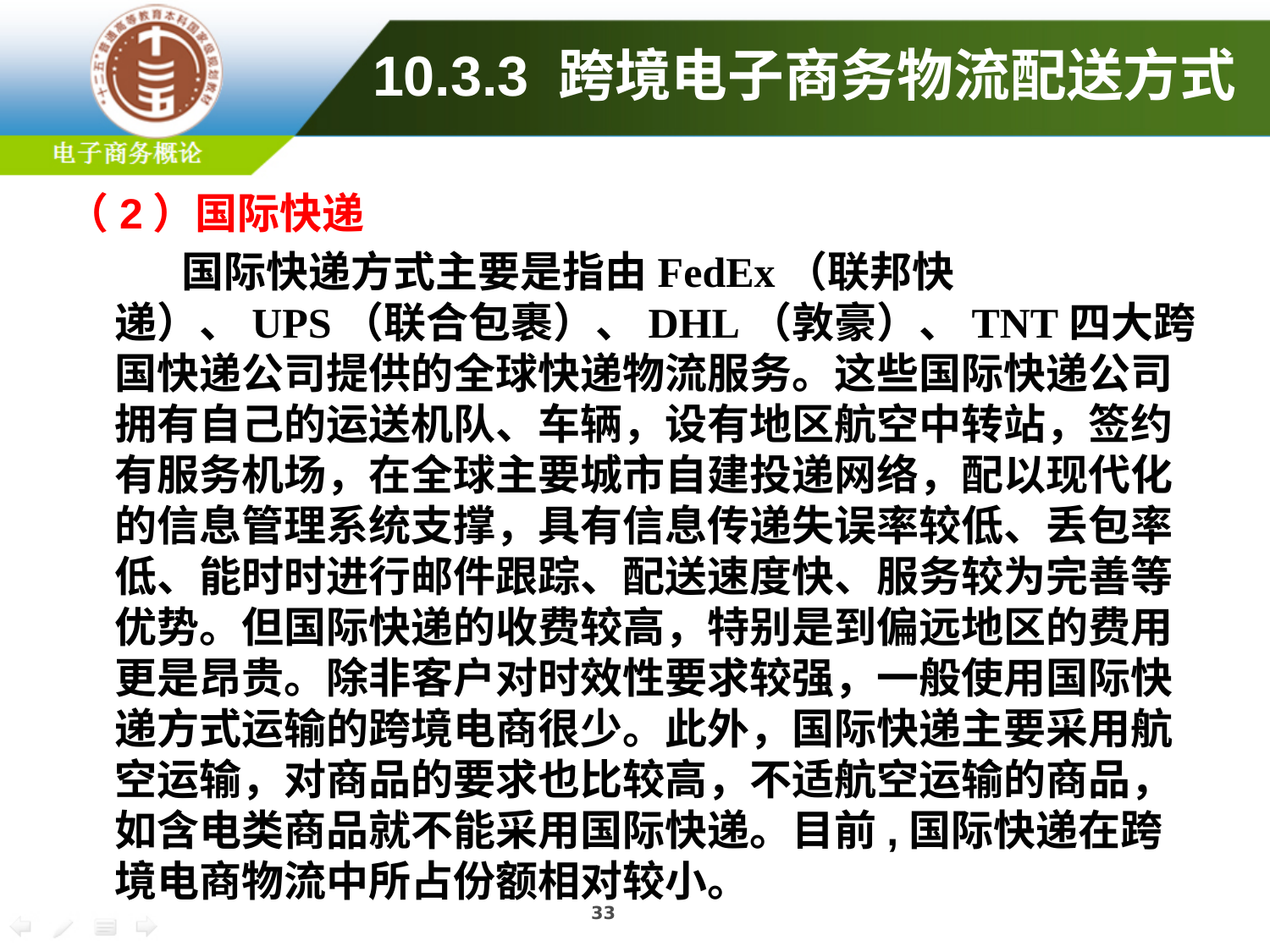

10.3.3 跨境电子商务物流配送方式
（2）国际快递
           国际快递方式主要是指由FedEx（联邦快递）、UPS（联合包裹）、DHL（敦豪）、TNT四大跨国快递公司提供的全球快递物流服务。这些国际快递公司拥有自己的运送机队、车辆，设有地区航空中转站，签约有服务机场，在全球主要城市自建投递网络，配以现代化的信息管理系统支撑，具有信息传递失误率较低、丢包率低、能时时进行邮件跟踪、配送速度快、服务较为完善等优势。但国际快递的收费较高，特别是到偏远地区的费用更是昂贵。除非客户对时效性要求较强，一般使用国际快递方式运输的跨境电商很少。此外，国际快递主要采用航空运输，对商品的要求也比较高，不适航空运输的商品，如含电类商品就不能采用国际快递。目前,国际快递在跨境电商物流中所占份额相对较小。

33